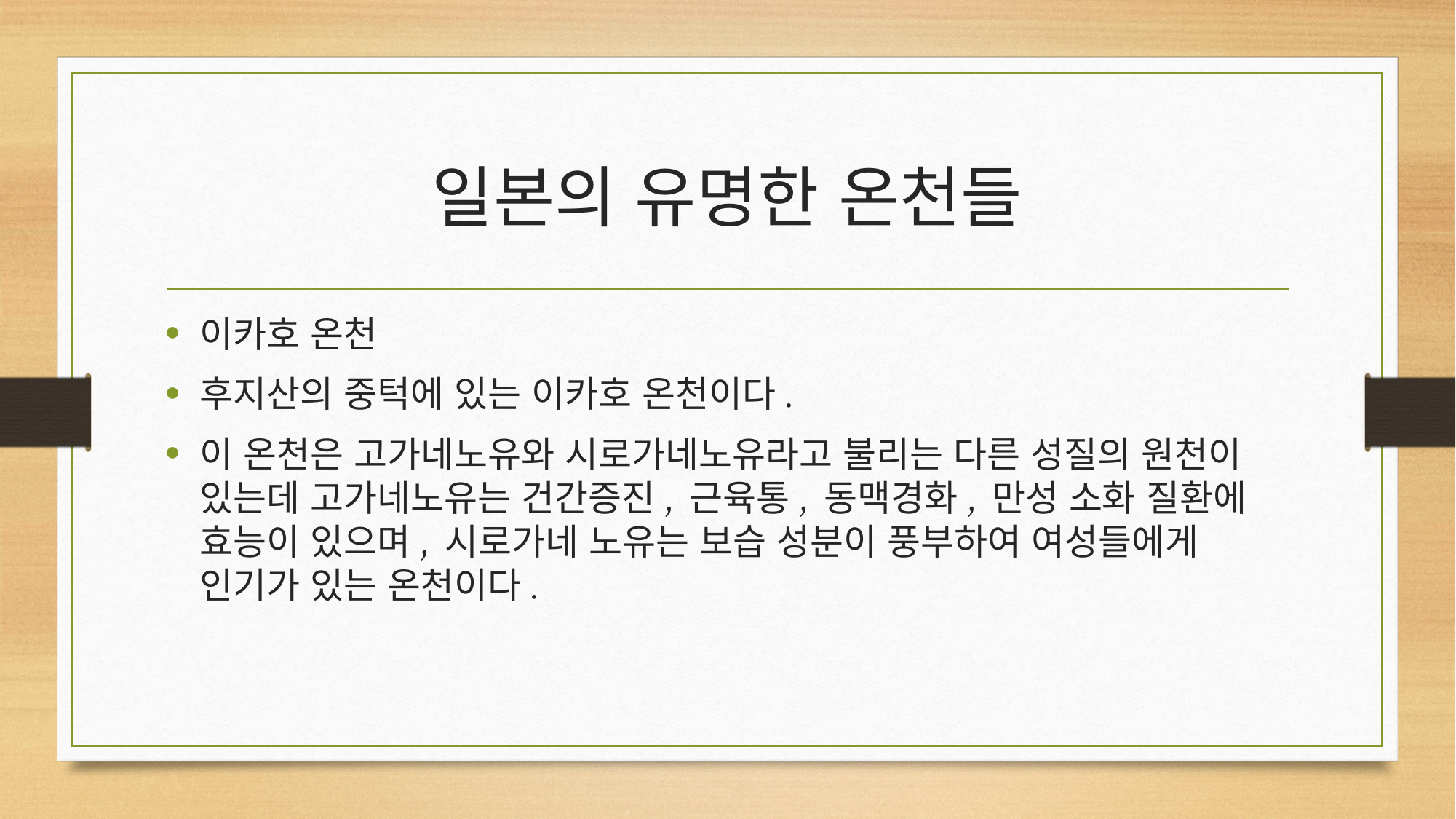

# 일본의 유명한 온천들
이카호 온천
후지산의 중턱에 있는 이카호 온천이다.
이 온천은 고가네노유와 시로가네노유라고 불리는 다른 성질의 원천이 있는데 고가네노유는 건간증진, 근육통, 동맥경화, 만성 소화 질환에 효능이 있으며, 시로가네 노유는 보습 성분이 풍부하여 여성들에게 인기가 있는 온천이다.